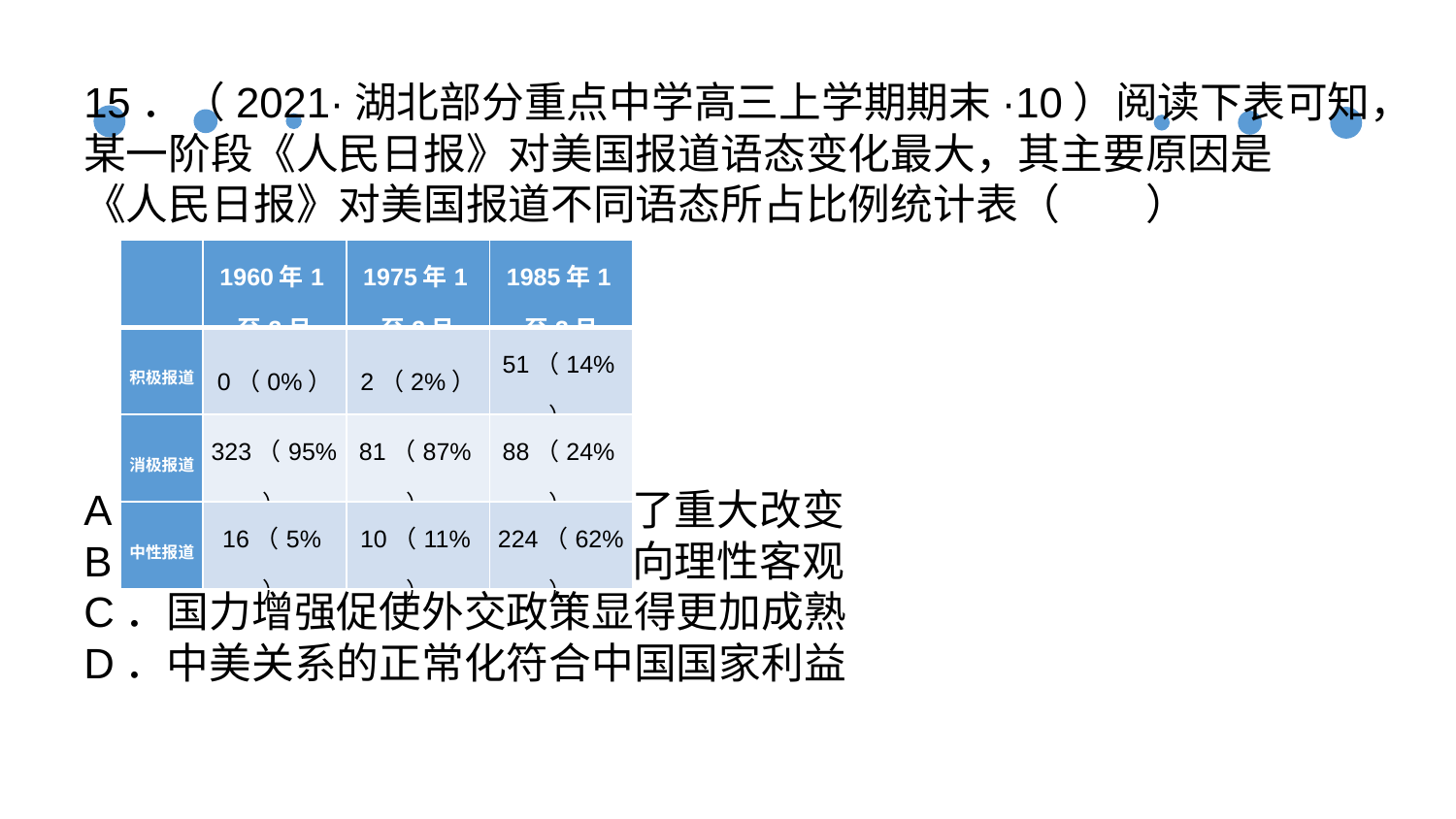

15．（2021·湖北部分重点中学高三上学期期末·10）阅读下表可知，某一阶段《人民日报》对美国报道语态变化最大，其主要原因是
《人民日报》对美国报道不同语态所占比例统计表（　　）

A．新闻媒体的文字风格发生了重大改变
B．国策调整促使对美认识趋向理性客观
C．国力增强促使外交政策显得更加成熟
D．中美关系的正常化符合中国国家利益

|  | 1960年1至3月 | 1975年1至3月 | 1985年1至3月 |
| --- | --- | --- | --- |
| 积极报道 | 0（0%） | 2（2%） | 51（14%） |
| 消极报道 | 323（95%） | 81（87%） | 88（24%） |
| 中性报道 | 16（5%） | 10（11%） | 224（62%） |